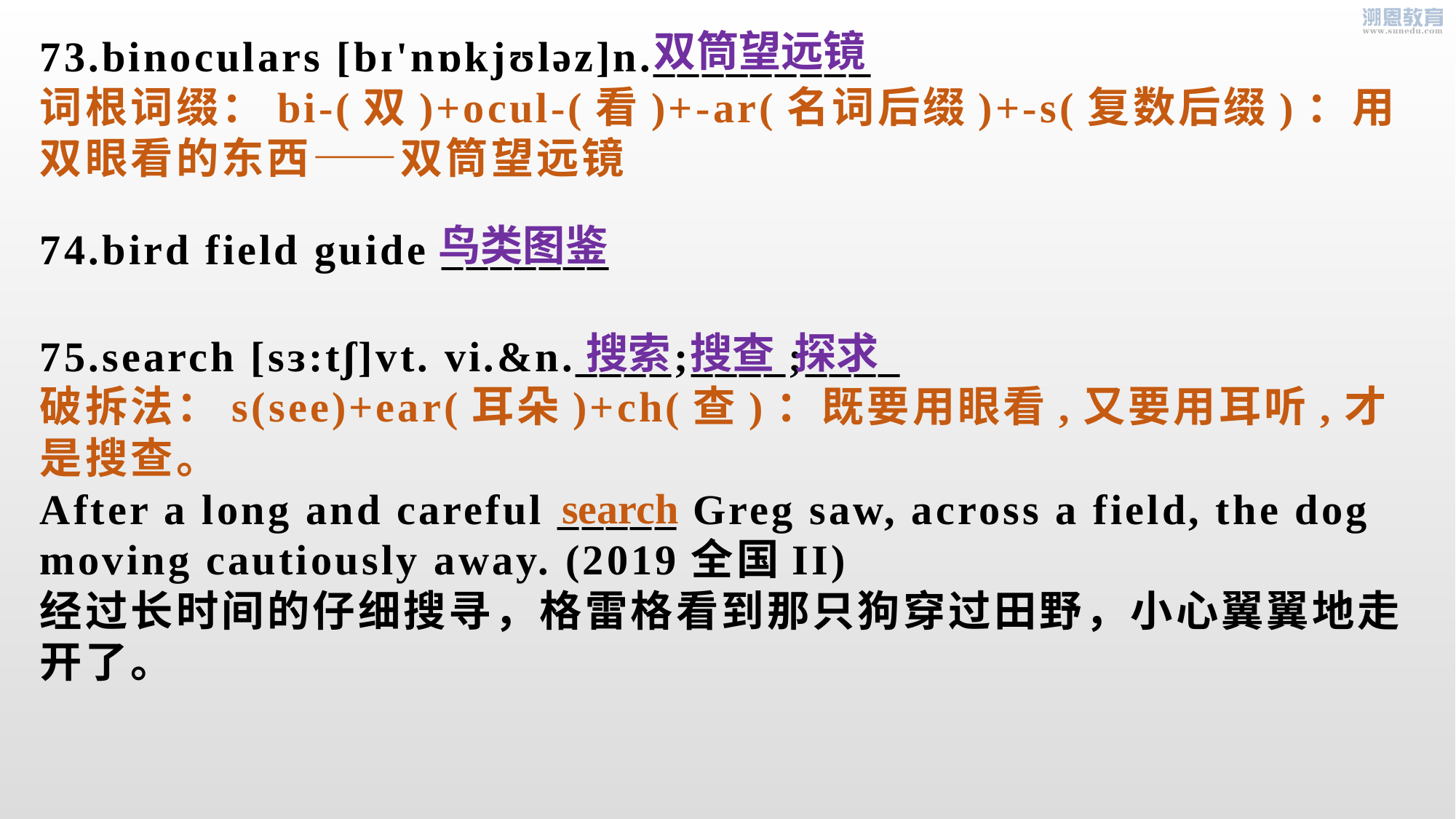

双筒望远镜
73.binoculars [bɪ'nɒkjʊləz]n._________
词根词缀：bi-(双)+ocul-(看)+-ar(名词后缀)+-s(复数后缀)：用双眼看的东西——双筒望远镜

鸟类图鉴
74.bird field guide _______

搜索  搜查  探求
75.search [sɜ:tʃ]vt. vi.&n.____;____;____
破拆法：s(see)+ear(耳朵)+ch(查)：既要用眼看,又要用耳听,才是搜查。
After a long and careful _____ Greg saw, across a field, the dog moving cautiously away. (2019全国II)
经过长时间的仔细搜寻，格雷格看到那只狗穿过田野，小心翼翼地走开了。

search